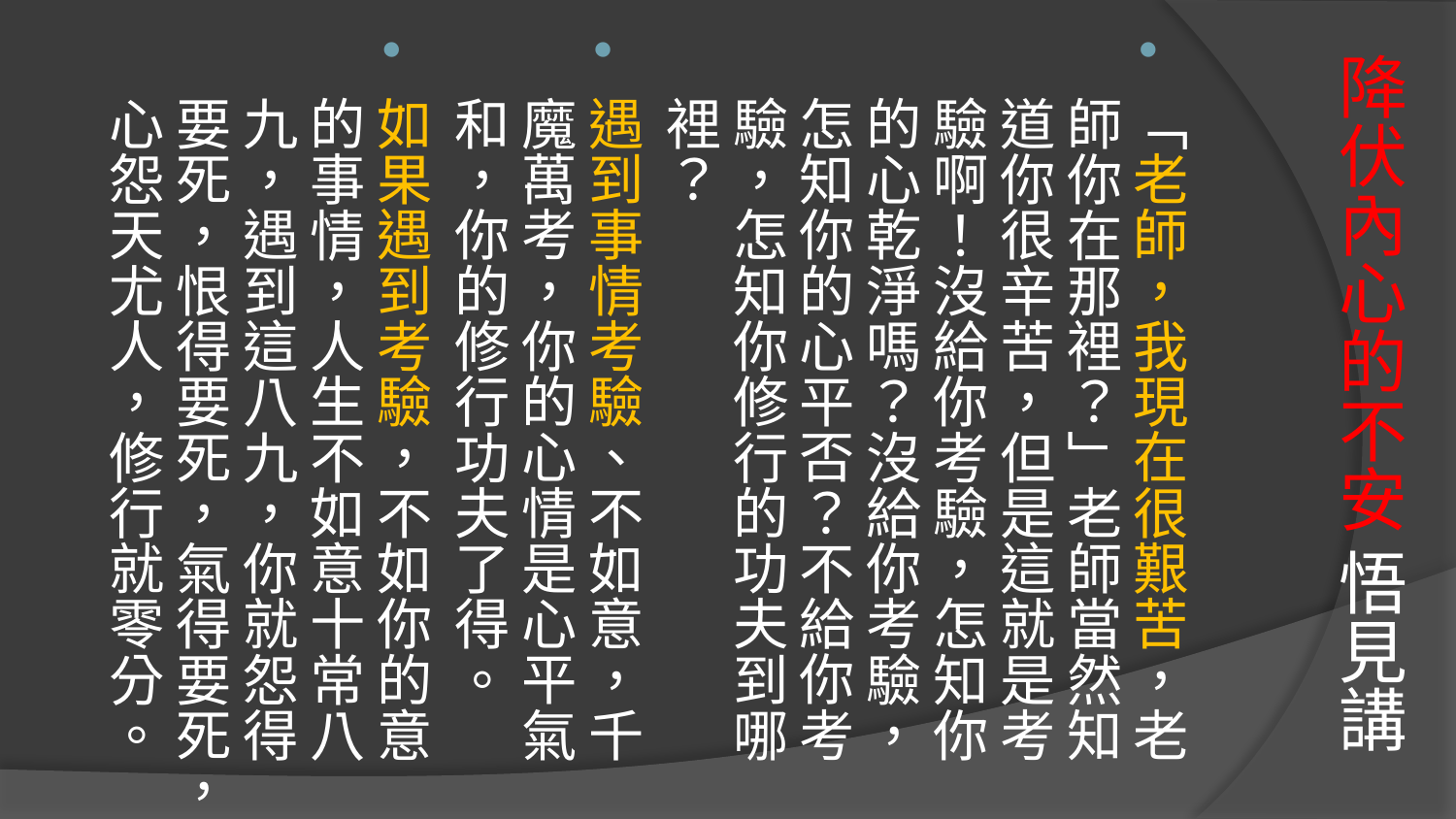

「老師，我現在很艱苦，老師你在那裡？」老師當然知道你很辛苦，但是這就是考驗啊！沒給你考驗，怎知你的心乾淨嗎？沒給你考驗，怎知你的心平否？不給你考驗，怎知你修行的功夫到哪裡？
遇到事情考驗、不如意，千魔萬考，你的心情是心平氣和，你的修行功夫了得。
如果遇到考驗，不如你的意的事情，人生不如意十常八九，遇到這八九，你就怨得要死，恨得要死，氣得要死，心怨天尤人，修行就零分。

# 降伏內心的不安 悟見講